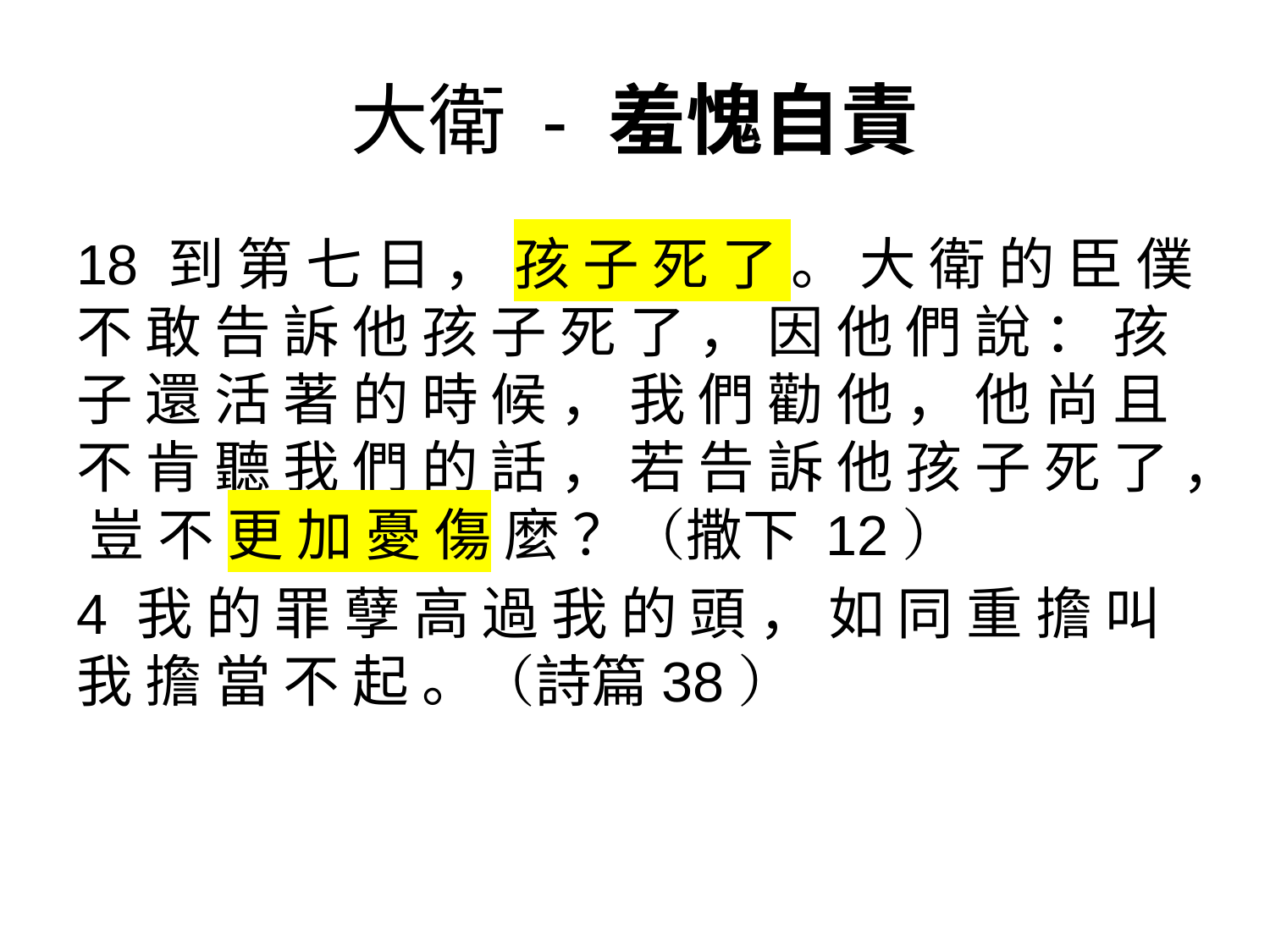

# 大衛 - 羞愧自責
18 到 第 七 日 ， 孩 子 死 了 。 大 衛 的 臣 僕 不 敢 告 訴 他 孩 子 死 了 ， 因 他 們 說 ： 孩 子 還 活 著 的 時 候 ， 我 們 勸 他 ， 他 尚 且 不 肯 聽 我 們 的 話 ， 若 告 訴 他 孩 子 死 了 ， 豈 不 更 加 憂 傷 麼 ？（撒下 12）
4 我 的 罪 孽 高 過 我 的 頭 ， 如 同 重 擔 叫 我 擔 當 不 起 。（詩篇38）